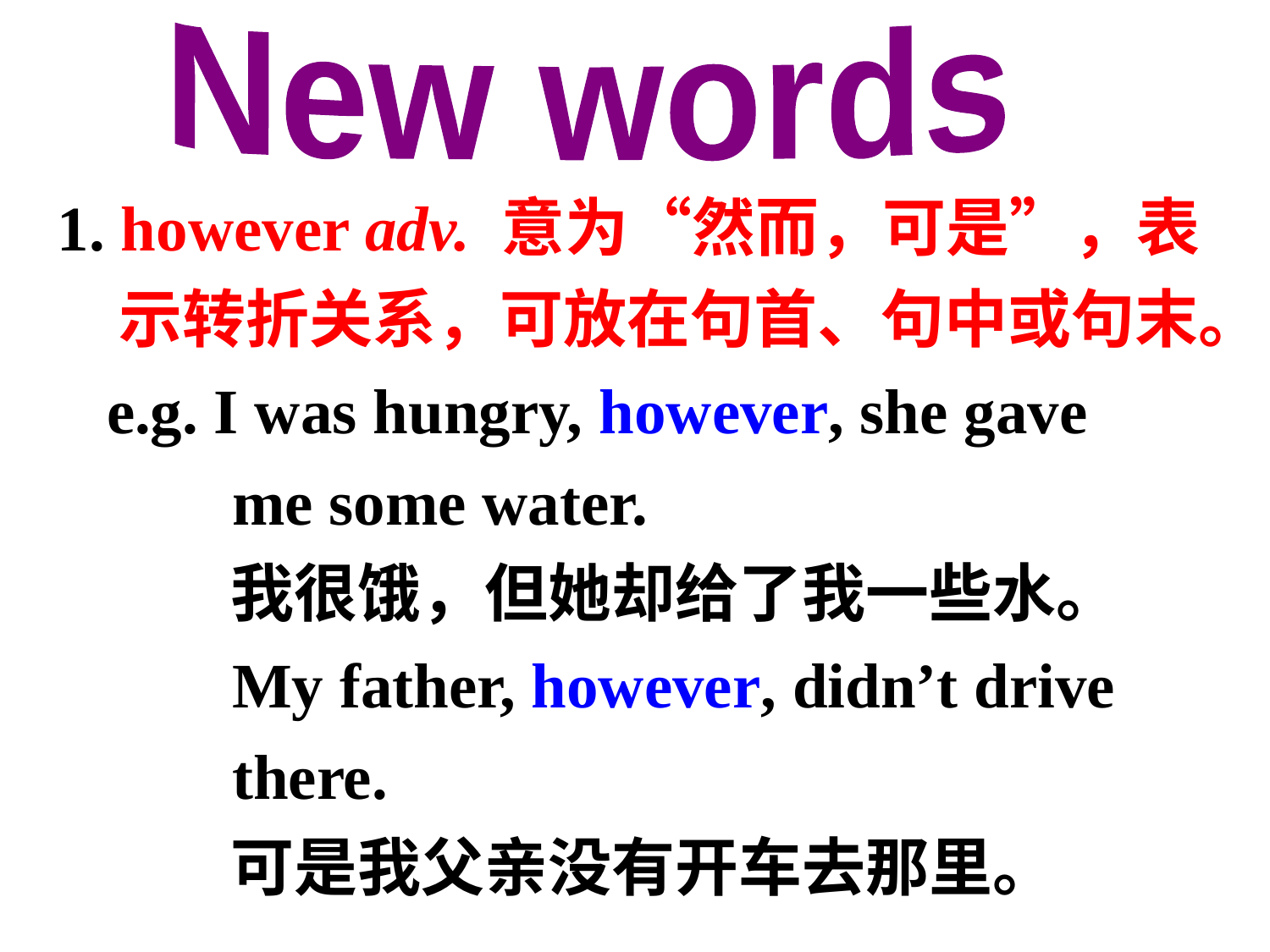

New words
1. however adv. 意为“然而，可是”，表示转折关系，可放在句首、句中或句末。
   e.g. I was hungry, however, she gave
           me some water.
           我很饿，但她却给了我一些水。
           My father, however, didn’t drive
           there.
           可是我父亲没有开车去那里。